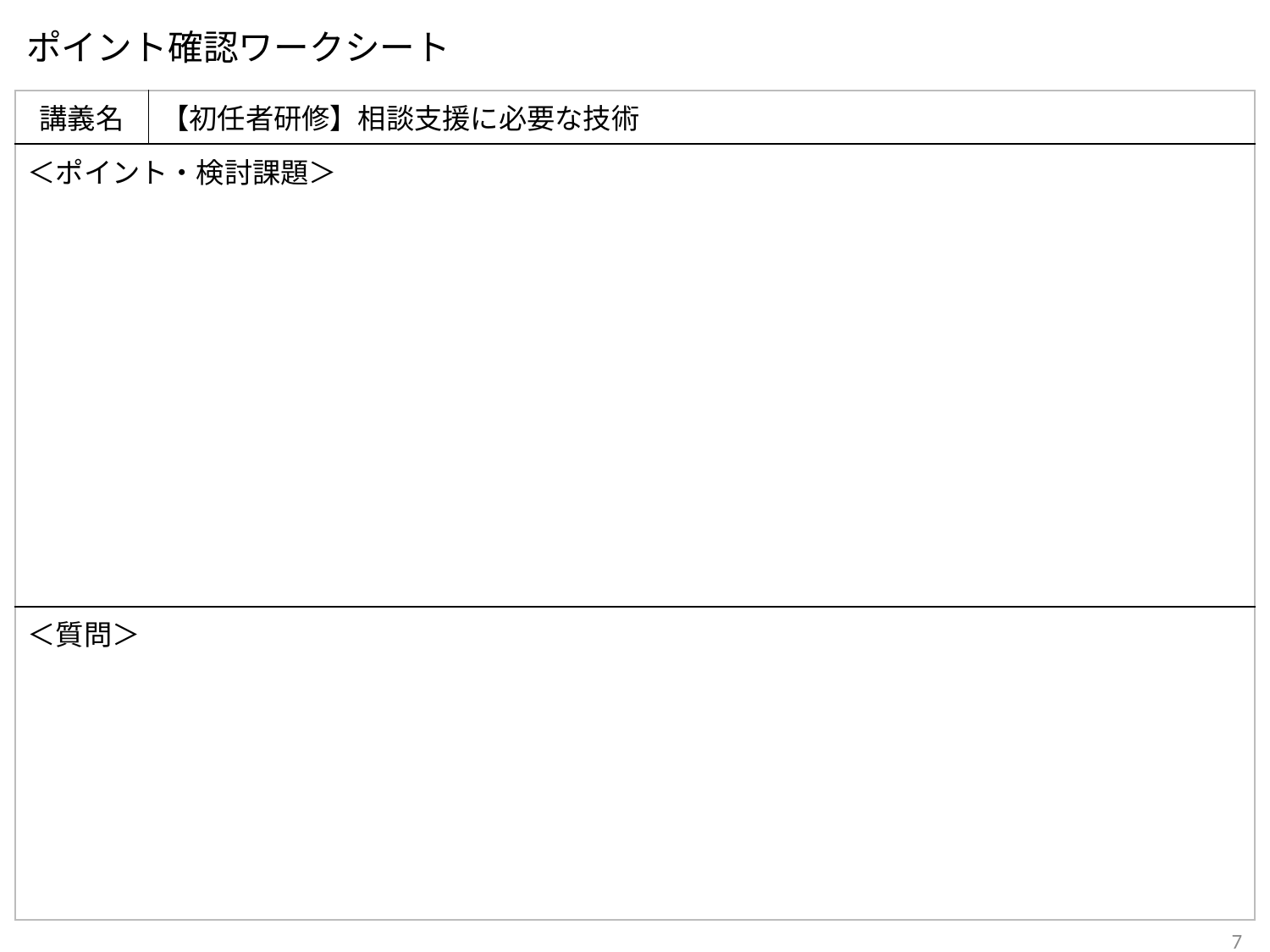

# ポイント確認ワークシート
| 講義名 | 【初任者研修】相談支援に必要な技術 |
| --- | --- |
| ＜ポイント・検討課題＞ |  |
| ＜質問＞ |  |
7